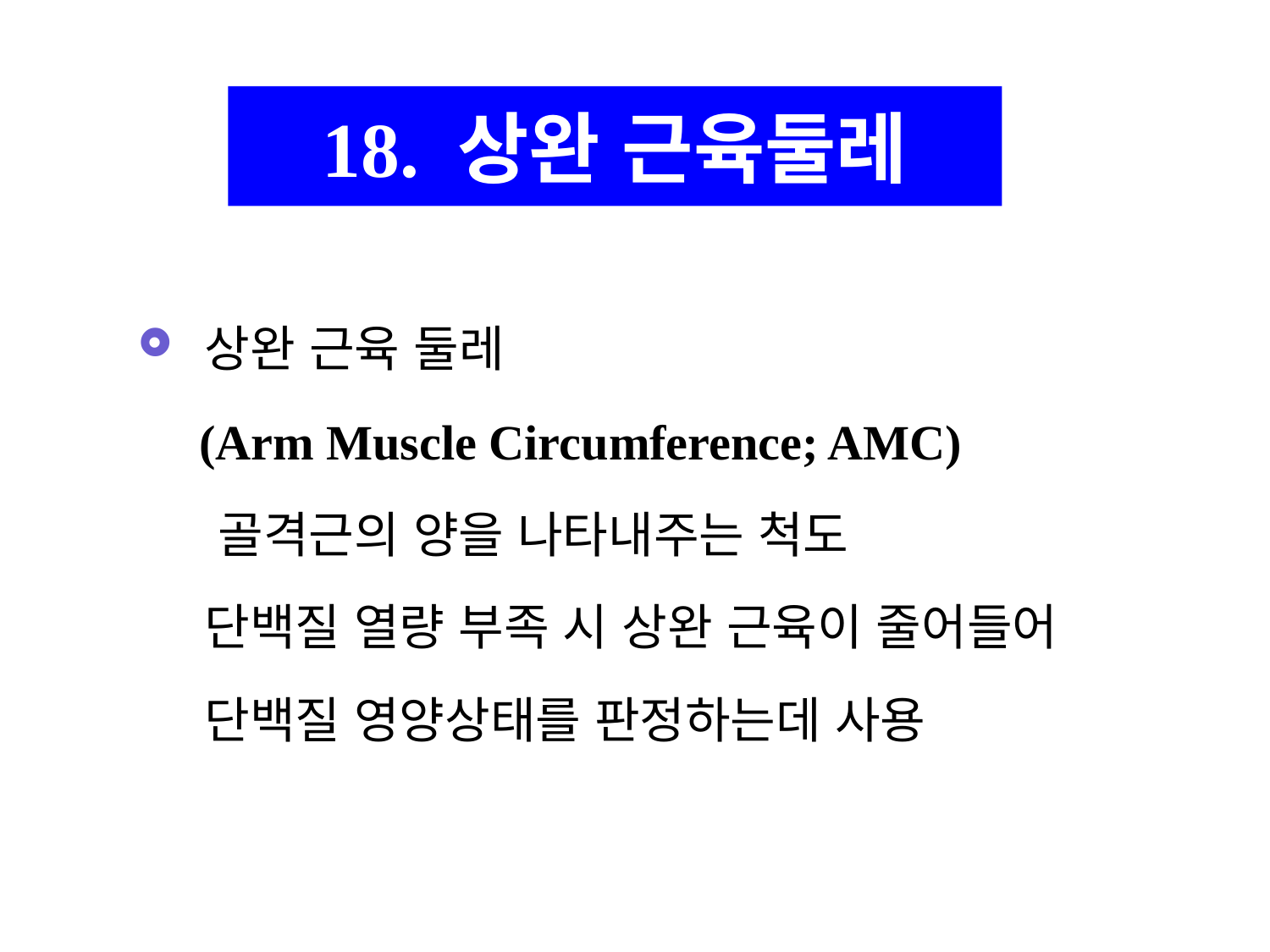

18. 상완 근육둘레

상완 근육 둘레
     (Arm Muscle Circumference; AMC)
     골격근의 양을 나타내주는 척도
    단백질 열량 부족 시 상완 근육이 줄어들어
    단백질 영양상태를 판정하는데 사용